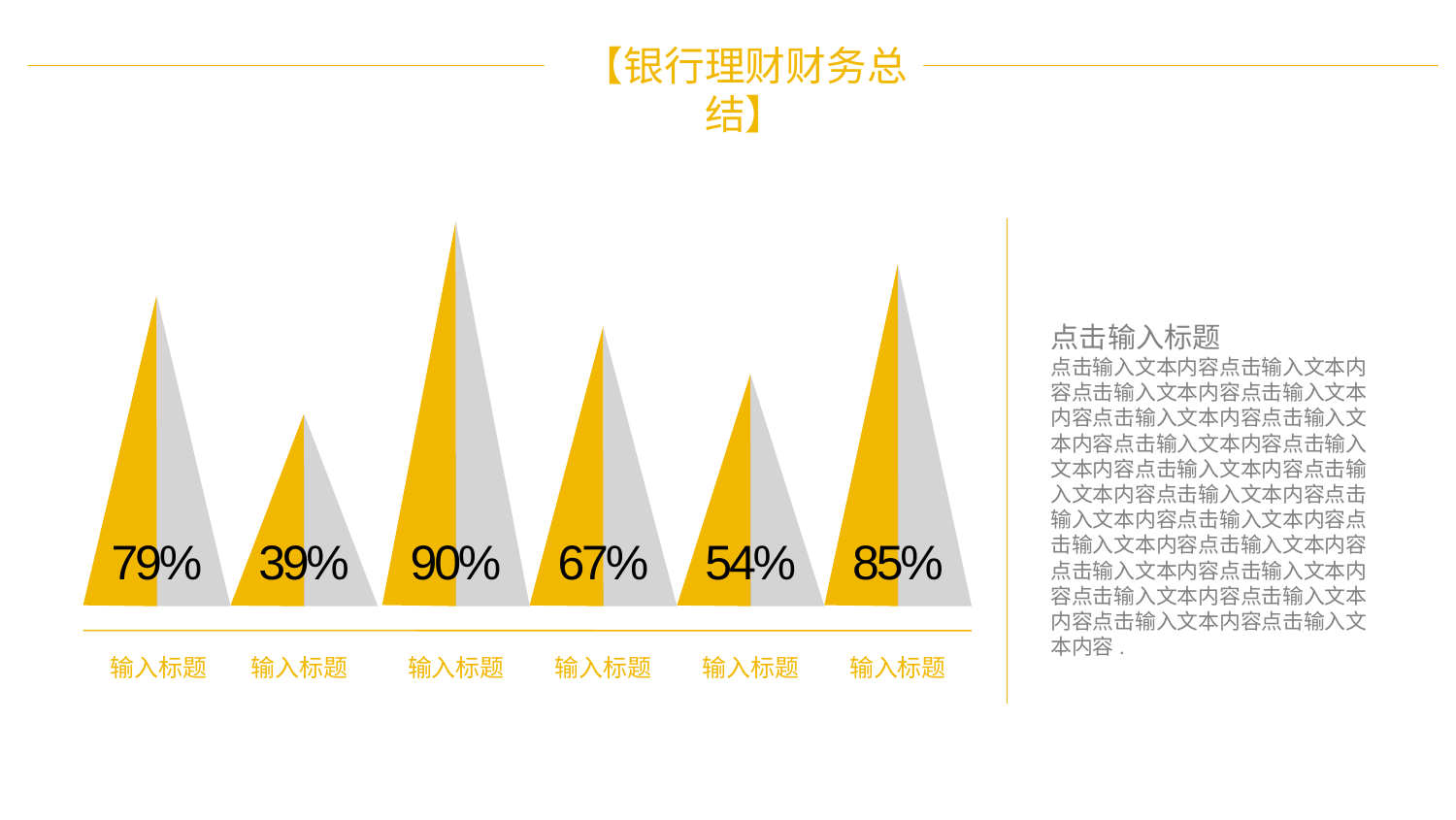

【银行理财财务总结】

点击输入标题
点击输入文本内容点击输入文本内容点击输入文本内容点击输入文本内容点击输入文本内容点击输入文本内容点击输入文本内容点击输入文本内容点击输入文本内容点击输入文本内容点击输入文本内容点击输入文本内容点击输入文本内容点击输入文本内容点击输入文本内容点击输入文本内容点击输入文本内容点击输入文本内容点击输入文本内容点击输入文本内容点击输入文本内容.

79%
39%
90%
67%
54%
85%
输入标题
输入标题
输入标题
输入标题
输入标题
输入标题